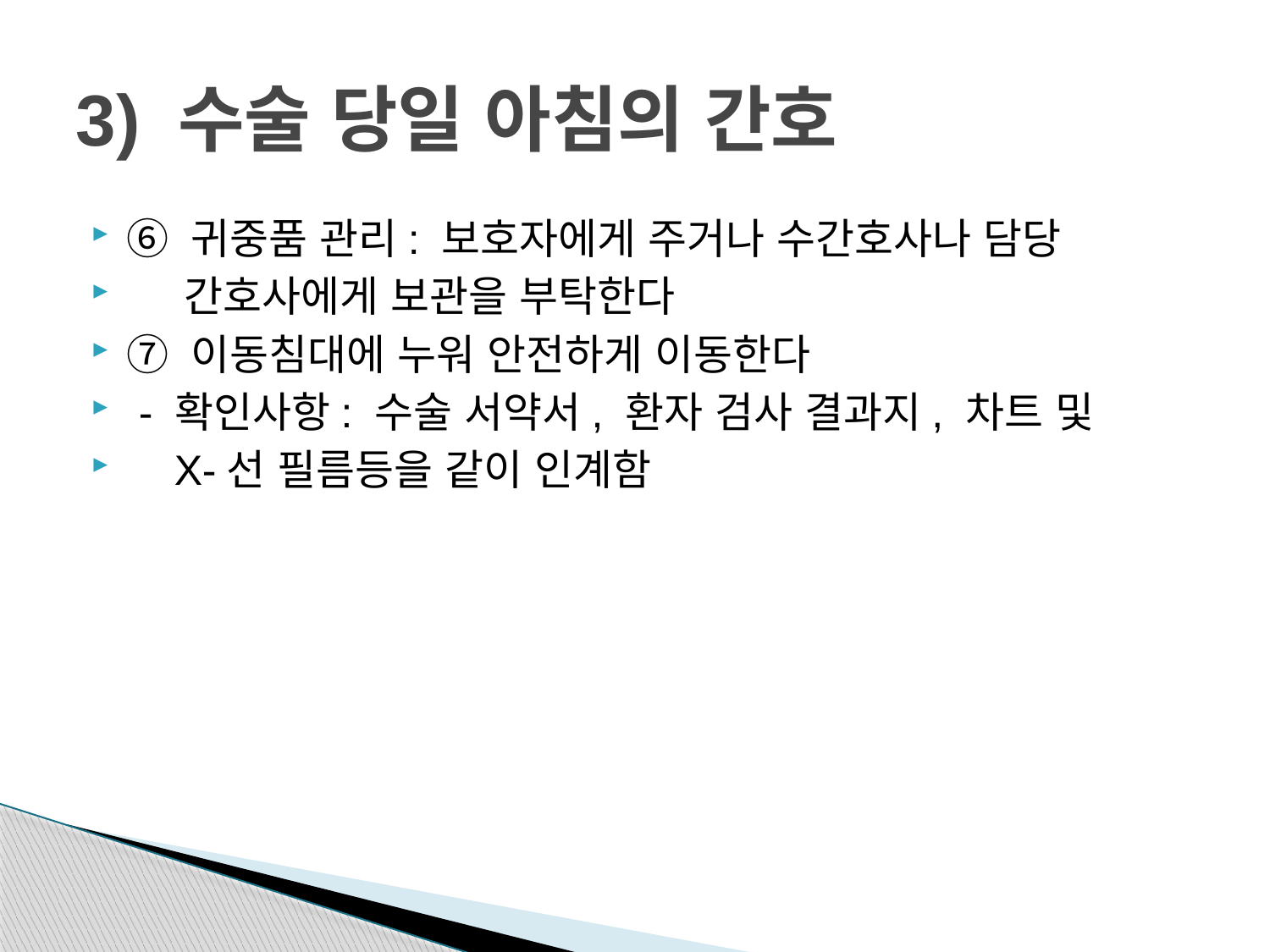

# 3) 수술 당일 아침의 간호
⑥ 귀중품 관리: 보호자에게 주거나 수간호사나 담당
    간호사에게 보관을 부탁한다
⑦ 이동침대에 누워 안전하게 이동한다
 - 확인사항: 수술 서약서, 환자 검사 결과지, 차트 및
    X-선 필름등을 같이 인계함